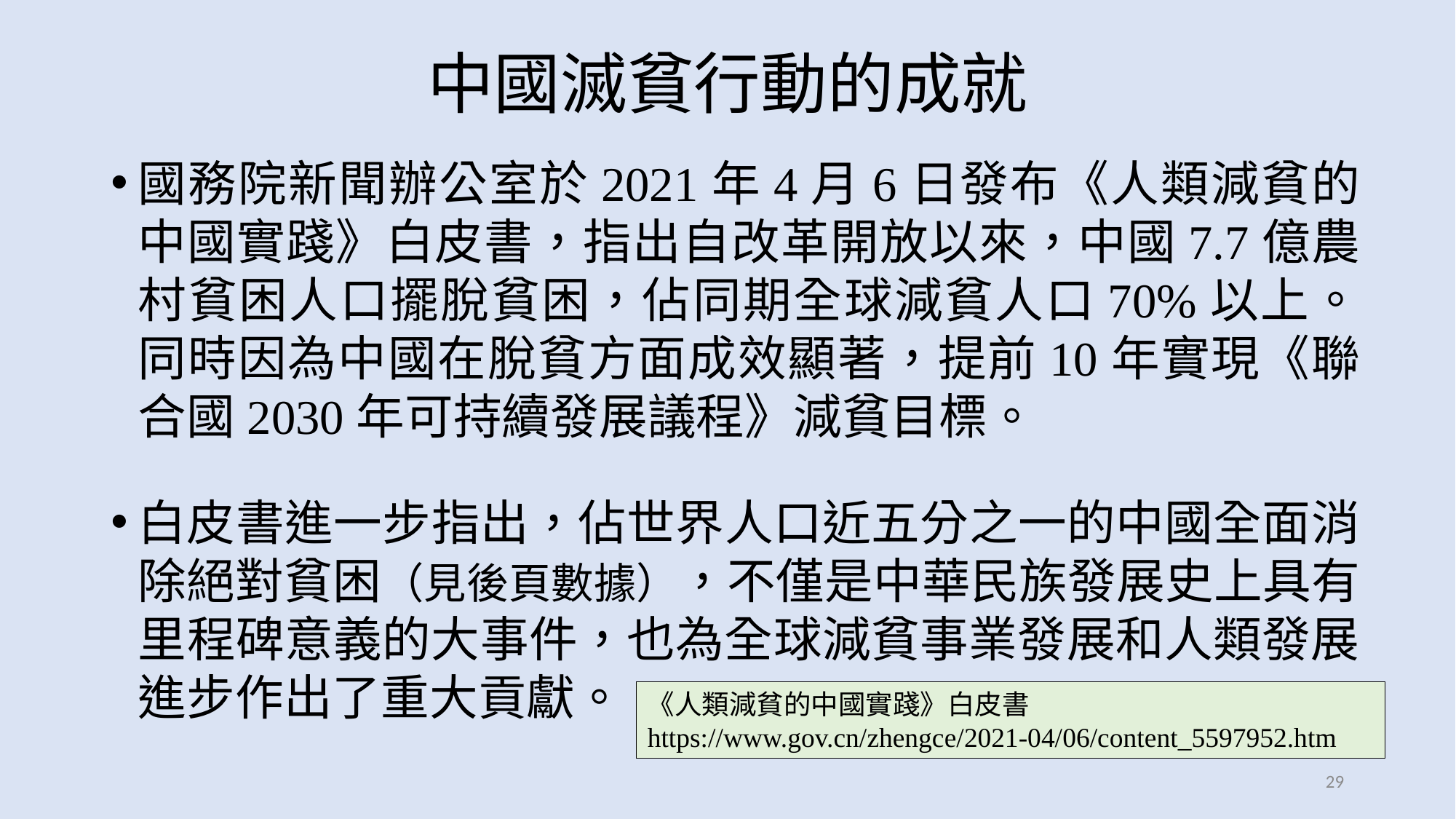

# 中國滅貧行動的成就
國務院新聞辦公室於2021年4月6日發布《人類減貧的中國實踐》白皮書，指出自改革開放以來，中國7.7億農村貧困人口擺脫貧困，佔同期全球減貧人口70%以上。同時因為中國在脫貧方面成效顯著，提前10年實現《聯合國2030年可持續發展議程》減貧目標。

白皮書進一步指出，佔世界人口近五分之一的中國全面消除絕對貧困（見後頁數據），不僅是中華民族發展史上具有里程碑意義的大事件，也為全球減貧事業發展和人類發展進步作出了重大貢獻。

《人類減貧的中國實踐》白皮書
https://www.gov.cn/zhengce/2021-04/06/content_5597952.htm
29